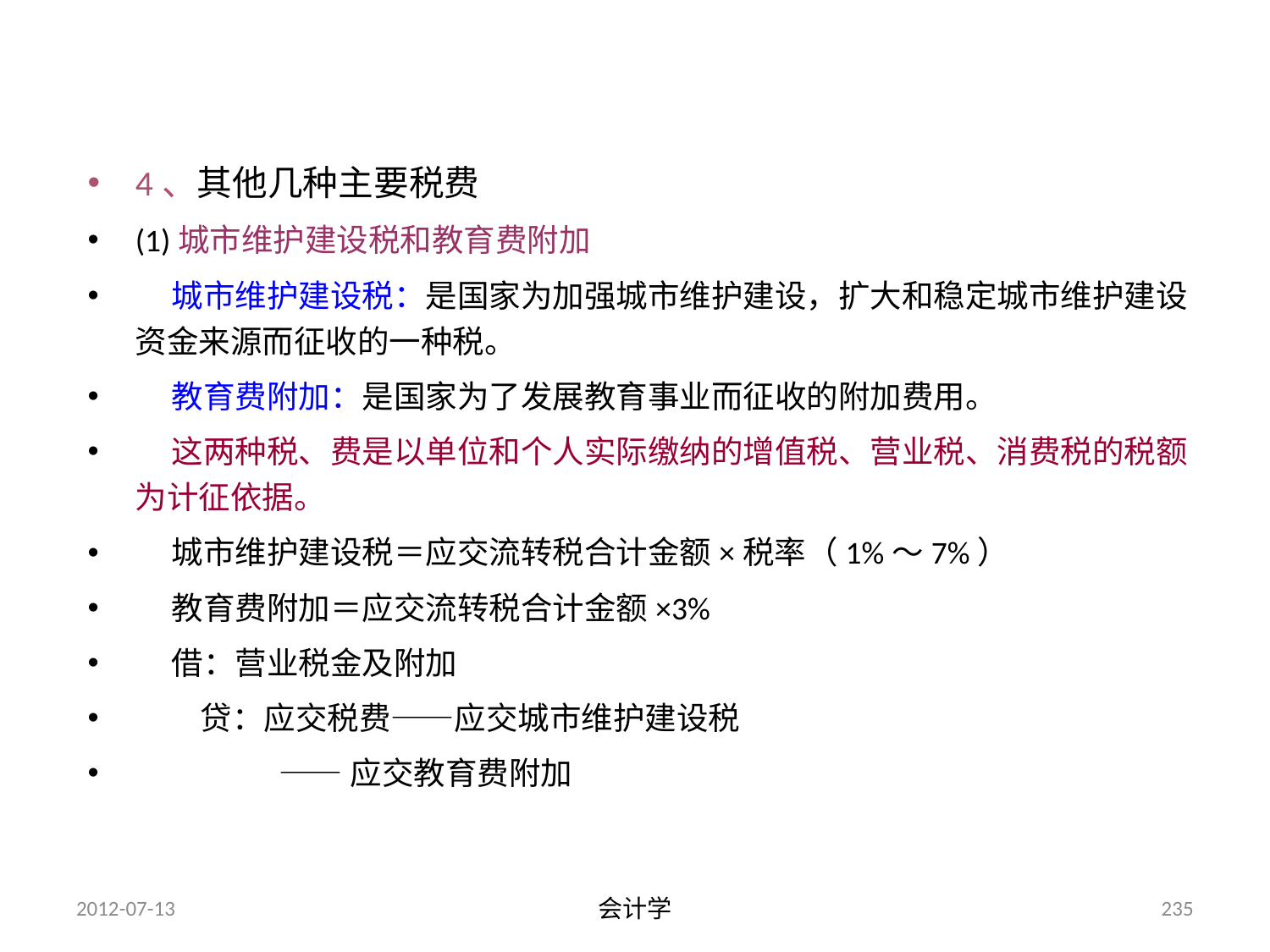

4、其他几种主要税费
(1)城市维护建设税和教育费附加
    城市维护建设税：是国家为加强城市维护建设，扩大和稳定城市维护建设资金来源而征收的一种税。
    教育费附加：是国家为了发展教育事业而征收的附加费用。
    这两种税、费是以单位和个人实际缴纳的增值税、营业税、消费税的税额为计征依据。
    城市维护建设税＝应交流转税合计金额×税率（1%～7%）
    教育费附加＝应交流转税合计金额×3%
    借：营业税金及附加
        贷：应交税费——应交城市维护建设税
                    ——应交教育费附加
2012-07-13
会计学
235